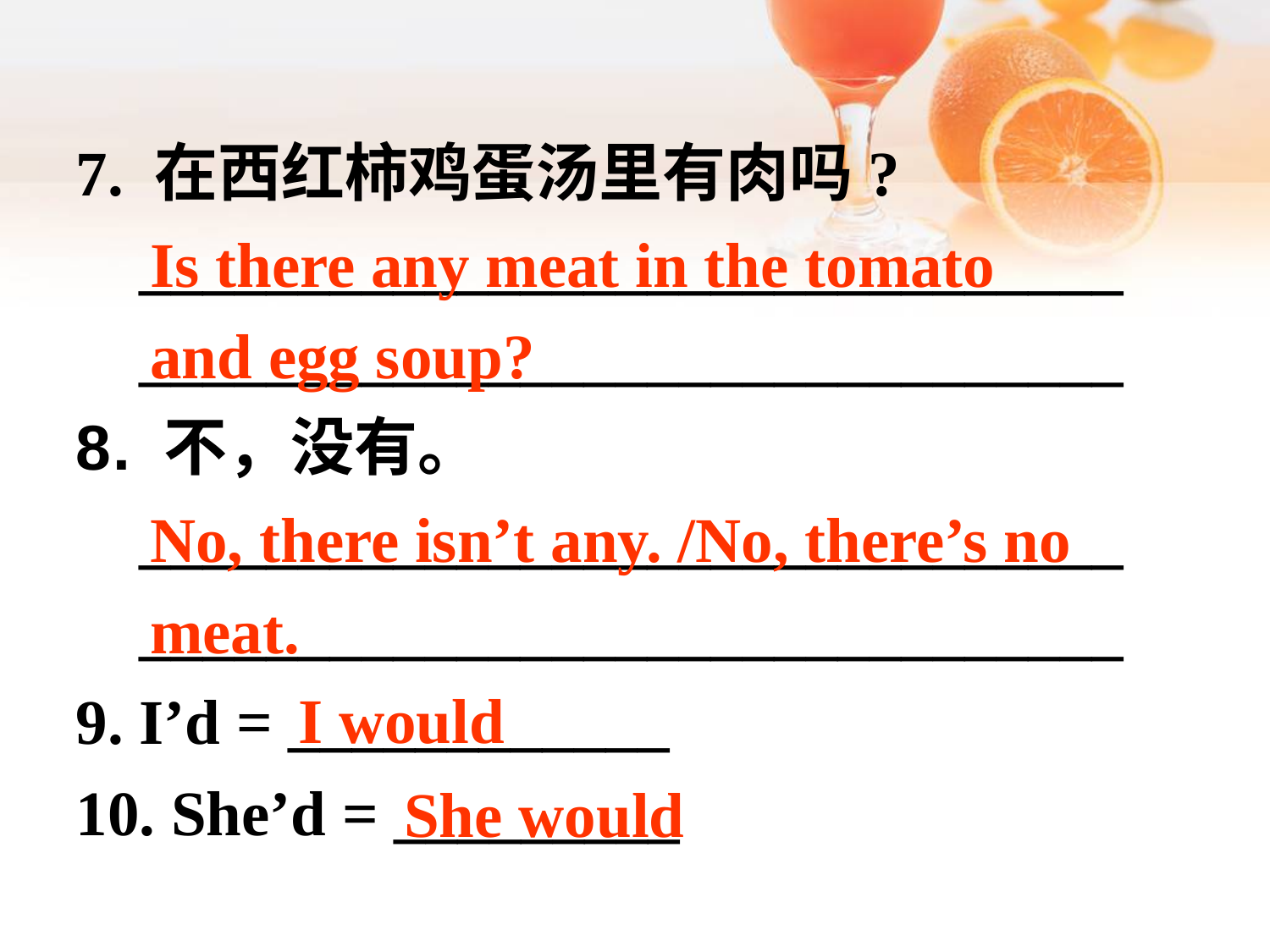

7. 在西红柿鸡蛋汤里有肉吗?
    _______________________________
    _______________________________
 不，没有。
    _______________________________
    _______________________________
9. I’d = ____________
10. She’d = _________
Is there any meat in the tomato and egg soup?
No, there isn’t any. /No, there’s no meat.
I would
She would